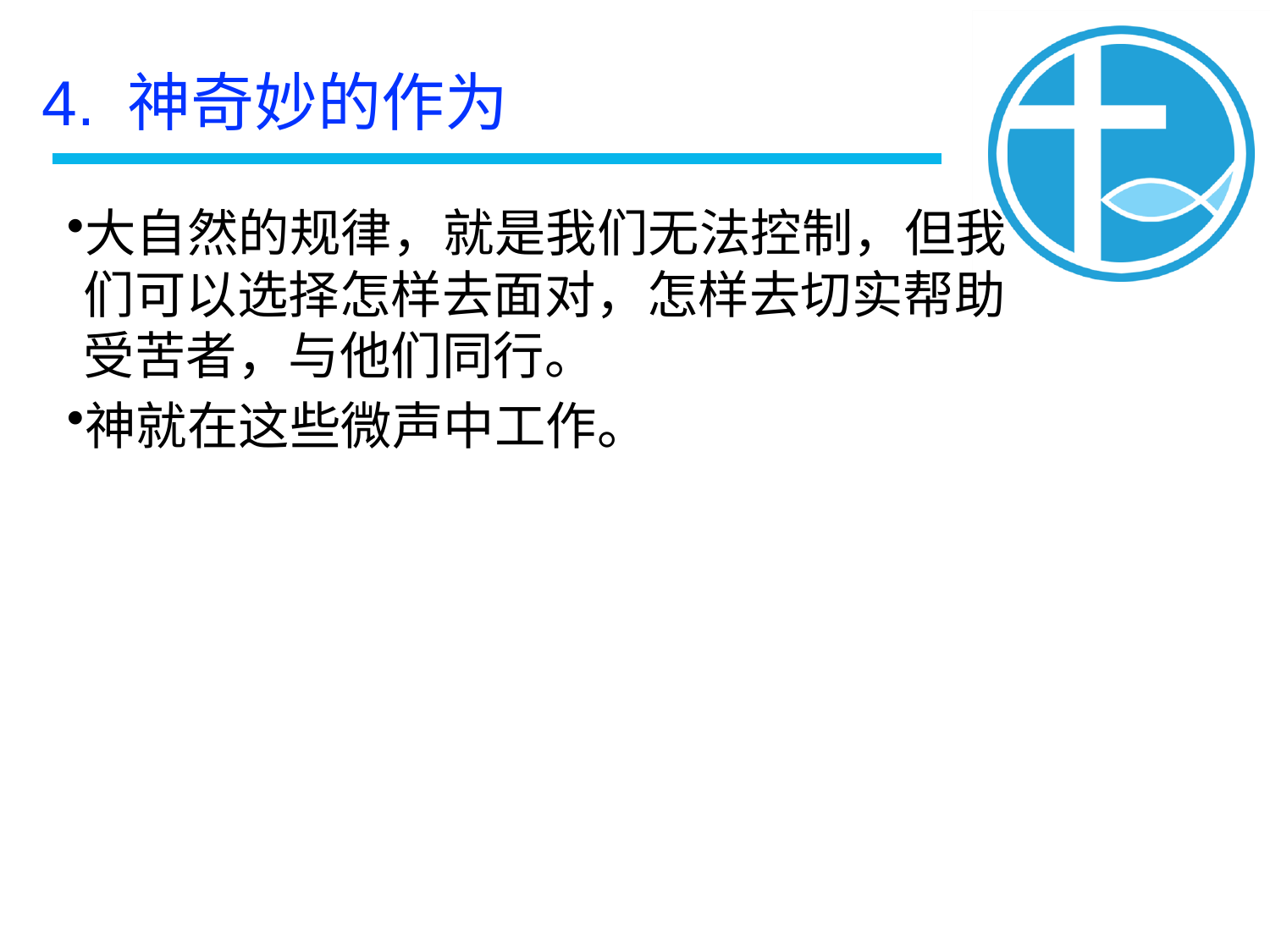

4. 神奇妙的作为
大自然的规律，就是我们无法控制，但我们可以选择怎样去面对，怎样去切实帮助受苦者，与他们同行。
神就在这些微声中工作。